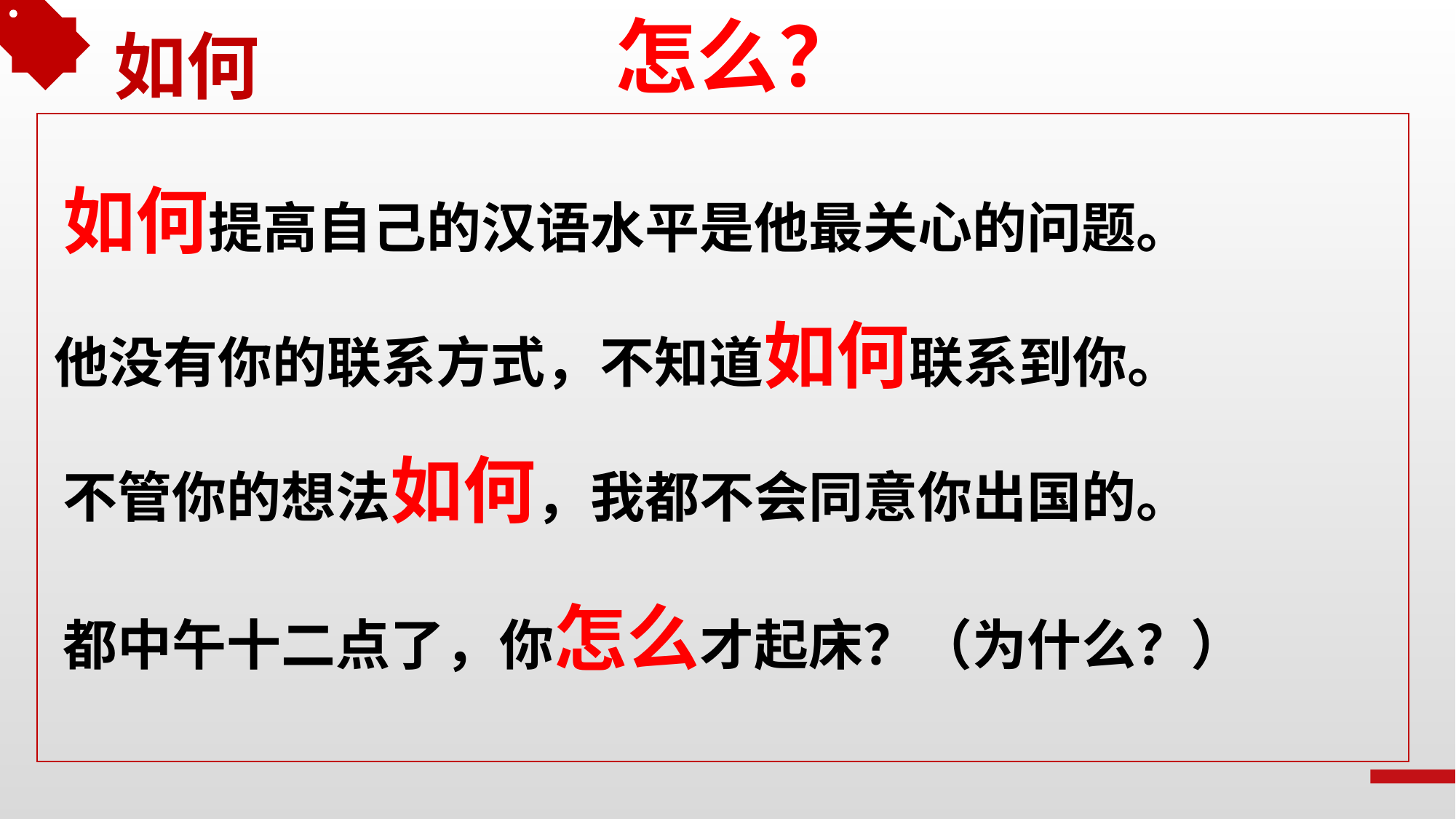

怎么？

如何

如何提高自己的汉语水平是他最关心的问题。
他没有你的联系方式，不知道如何联系到你。
不管你的想法如何，我都不会同意你出国的。
都中午十二点了，你怎么才起床？（为什么？）